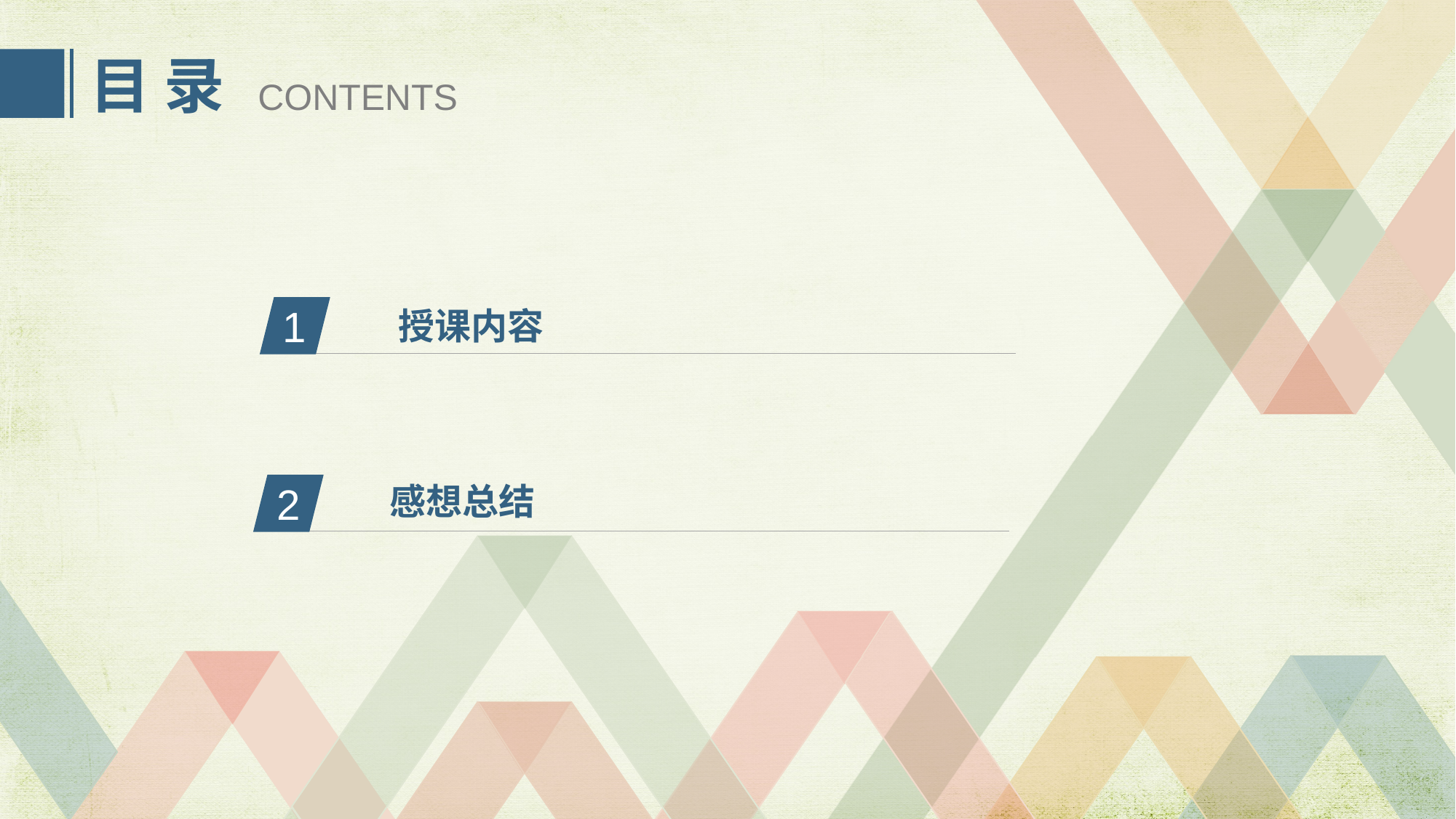

目 录

CONTENTS

1

授课内容

2

感想总结